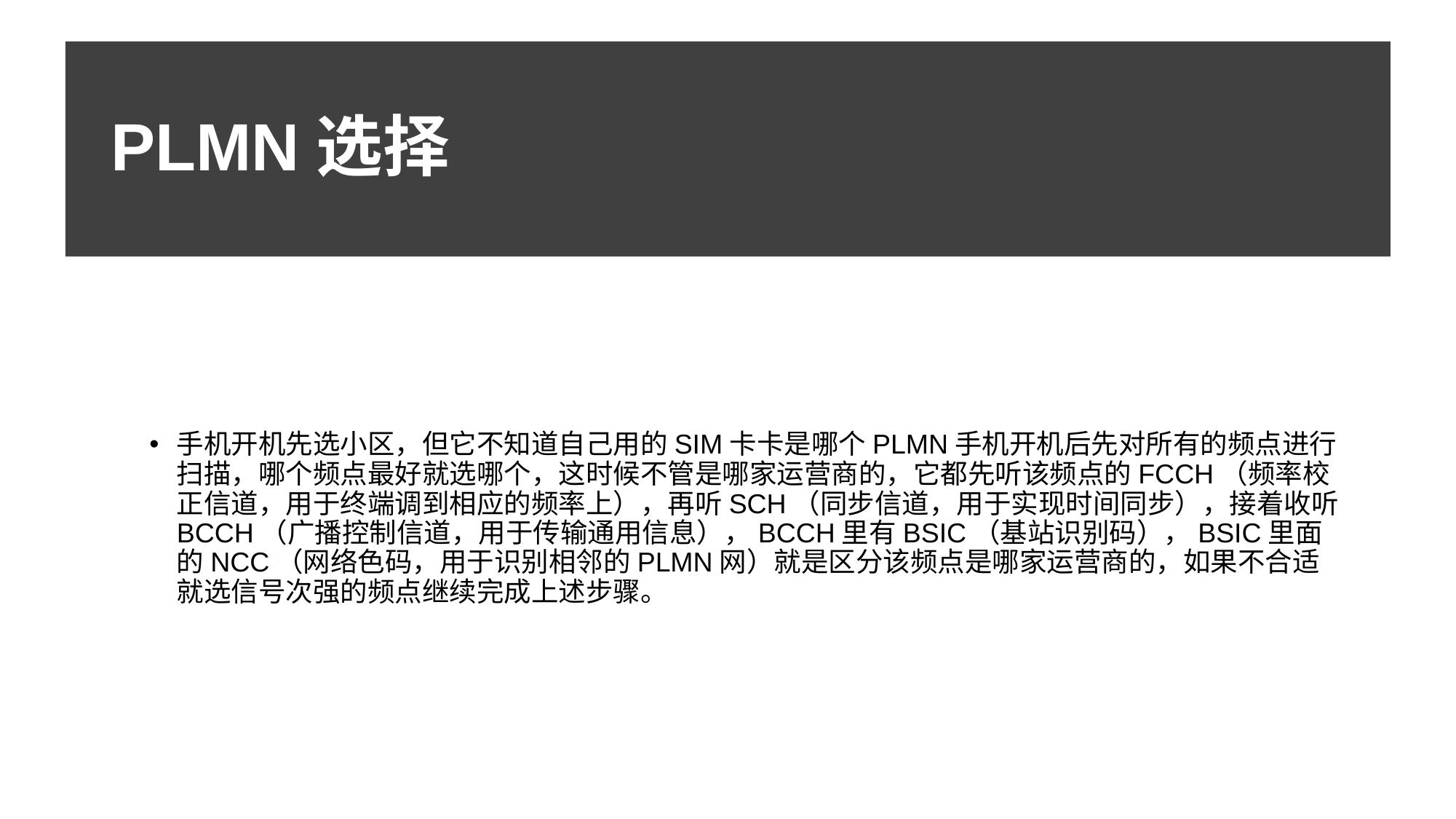

# PLMN选择
手机开机先选小区，但它不知道自己用的SIM卡卡是哪个PLMN手机开机后先对所有的频点进行扫描，哪个频点最好就选哪个，这时候不管是哪家运营商的，它都先听该频点的FCCH（频率校正信道，用于终端调到相应的频率上），再听SCH（同步信道，用于实现时间同步），接着收听BCCH（广播控制信道，用于传输通用信息），BCCH里有BSIC（基站识别码），BSIC里面的NCC（网络色码，用于识别相邻的PLMN网）就是区分该频点是哪家运营商的，如果不合适就选信号次强的频点继续完成上述步骤。